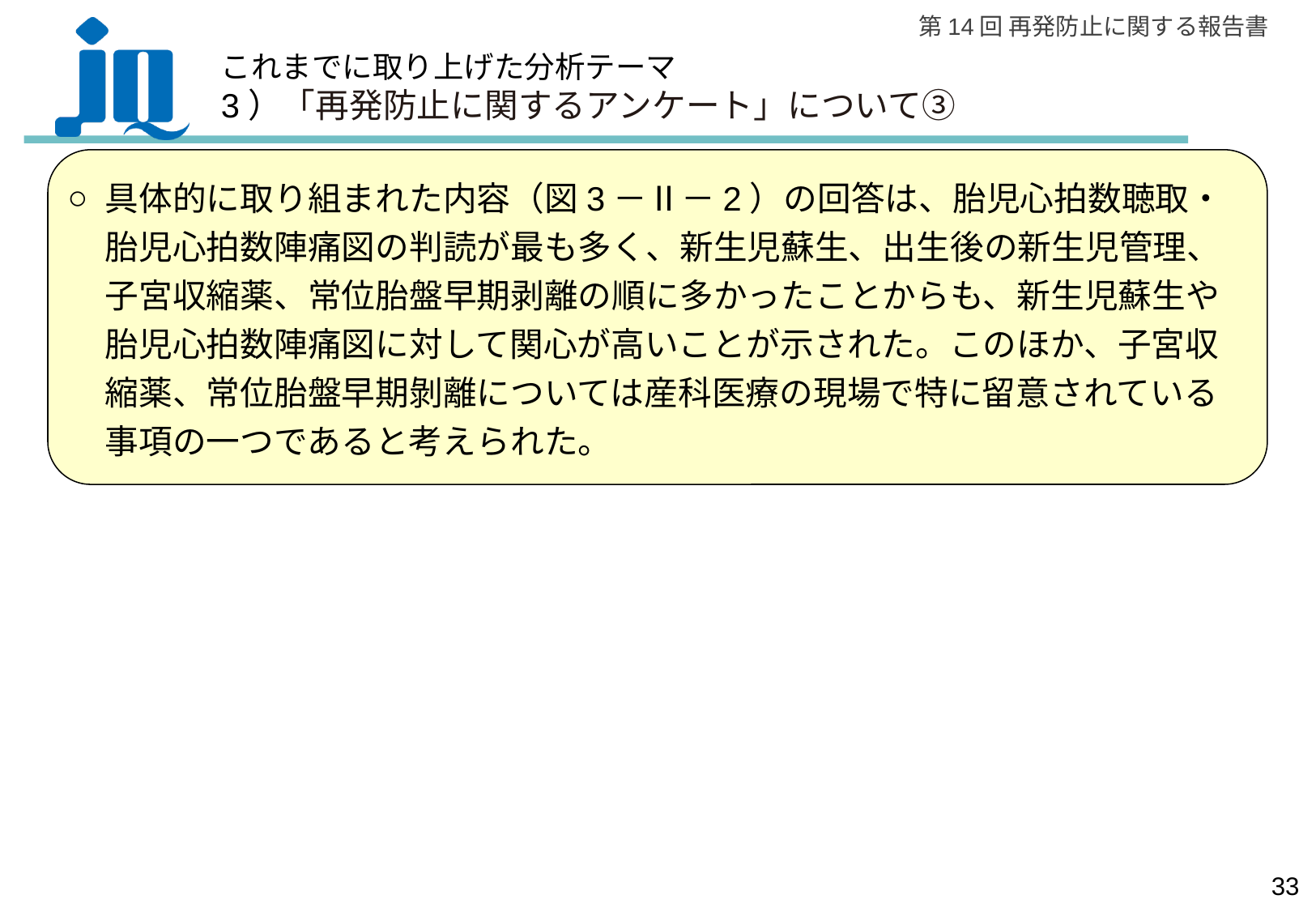

これまでに取り上げた分析テーマ
3）「再発防止に関するアンケート」について③
具体的に取り組まれた内容（図3－Ⅱ－2）の回答は、胎児心拍数聴取・胎児心拍数陣痛図の判読が最も多く、新生児蘇生、出生後の新生児管理、子宮収縮薬、常位胎盤早期剥離の順に多かったことからも、新生児蘇生や胎児心拍数陣痛図に対して関心が高いことが示された。このほか、子宮収縮薬、常位胎盤早期剝離については産科医療の現場で特に留意されている事項の一つであると考えられた。

33